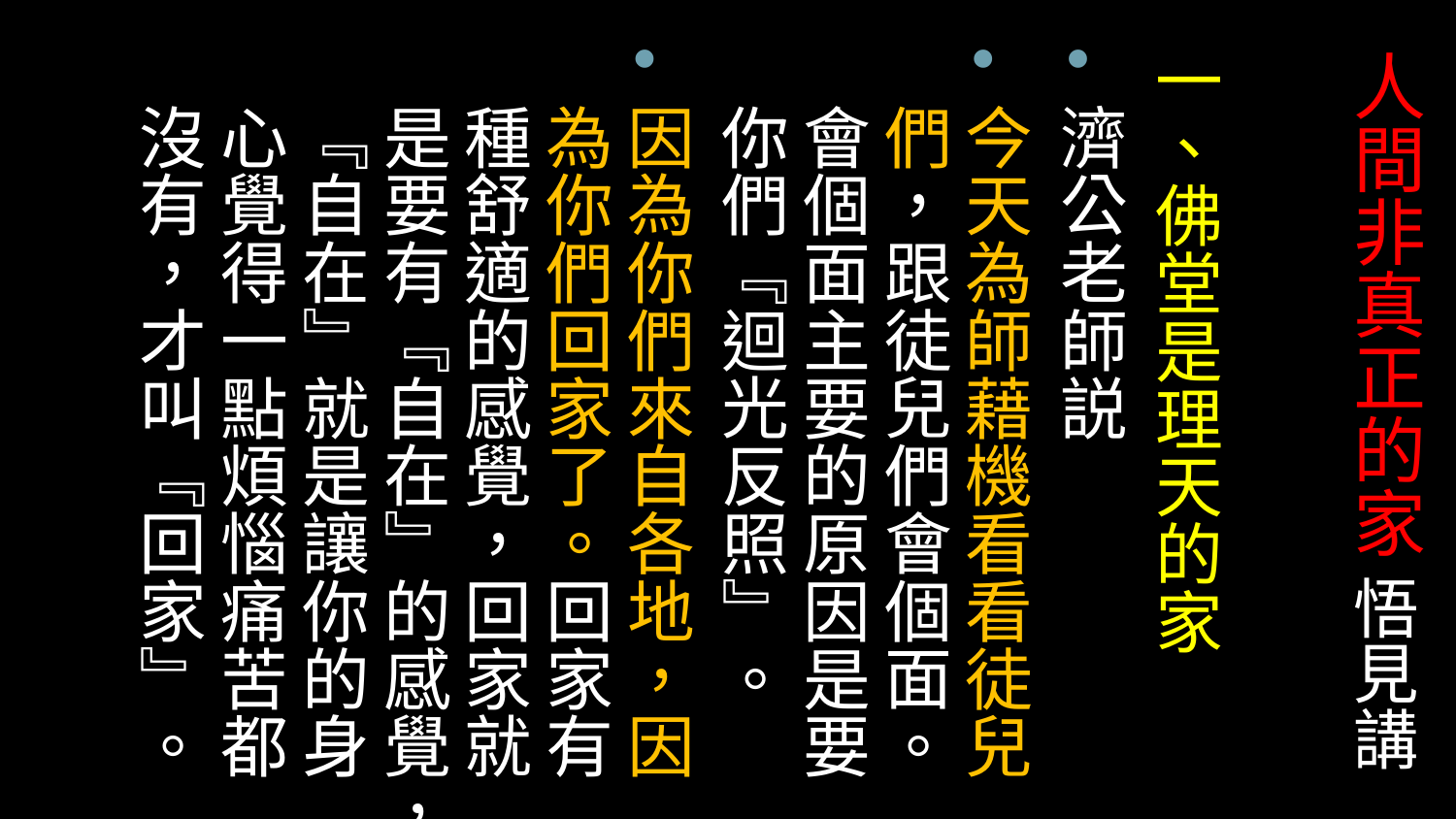

一、佛堂是理天的家
濟公老師説
今天為師藉機看看徒兒們，跟徒兒們會個面。會個面主要的原因是要你們『迴光反照』。
因為你們來自各地，因為你們回家了。回家有種舒適的感覺，回家就是要有『自在』的感覺，『自在』就是讓你的身心覺得一點煩惱痛苦都沒有，才叫『回家』。

# 人間非真正的家 悟見講